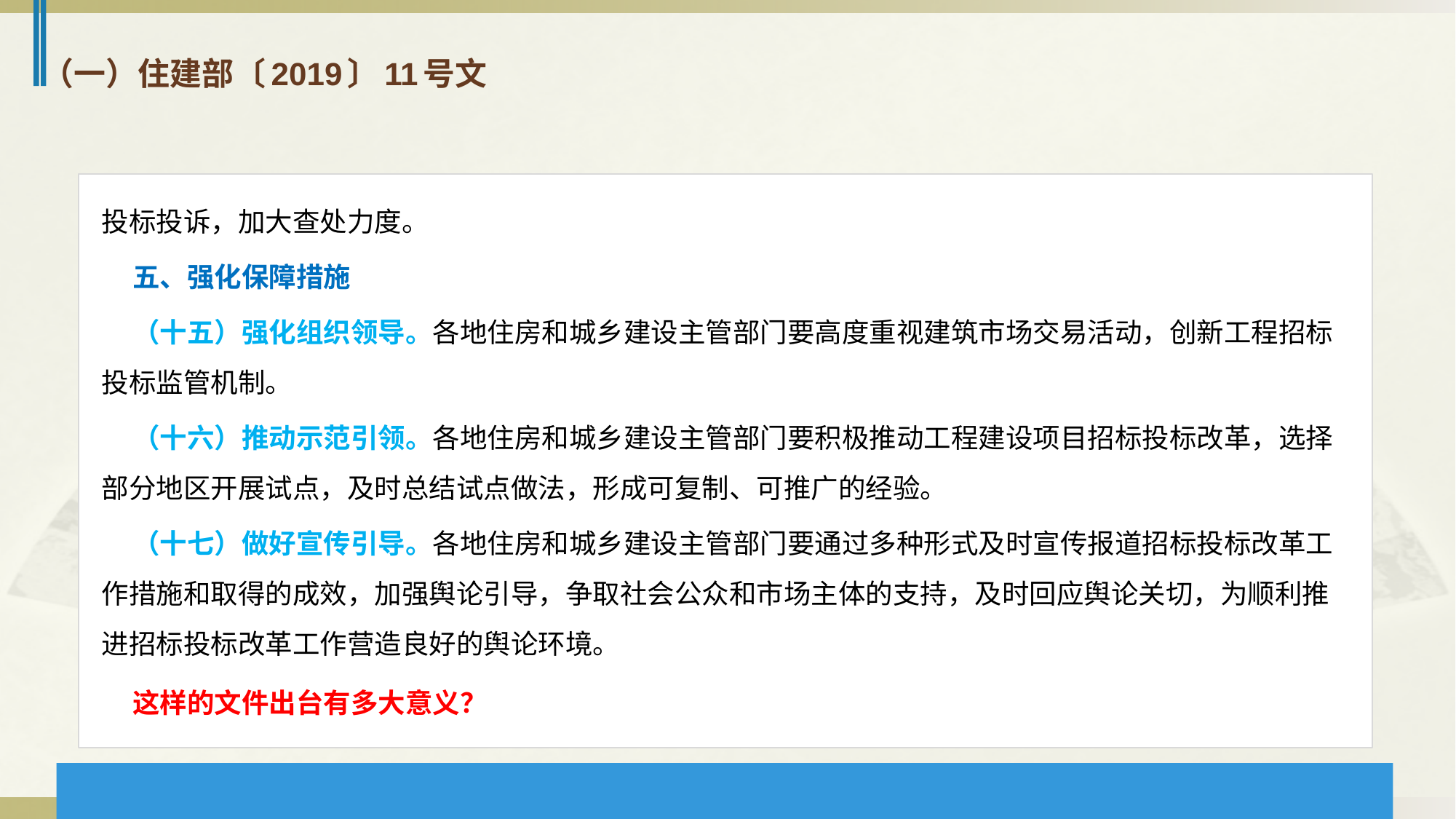

（一）住建部〔2019〕11号文

投标投诉，加大查处力度。
    五、强化保障措施
    （十五）强化组织领导。各地住房和城乡建设主管部门要高度重视建筑市场交易活动，创新工程招标投标监管机制。
    （十六）推动示范引领。各地住房和城乡建设主管部门要积极推动工程建设项目招标投标改革，选择部分地区开展试点，及时总结试点做法，形成可复制、可推广的经验。
    （十七）做好宣传引导。各地住房和城乡建设主管部门要通过多种形式及时宣传报道招标投标改革工作措施和取得的成效，加强舆论引导，争取社会公众和市场主体的支持，及时回应舆论关切，为顺利推进招标投标改革工作营造良好的舆论环境。
    这样的文件出台有多大意义？